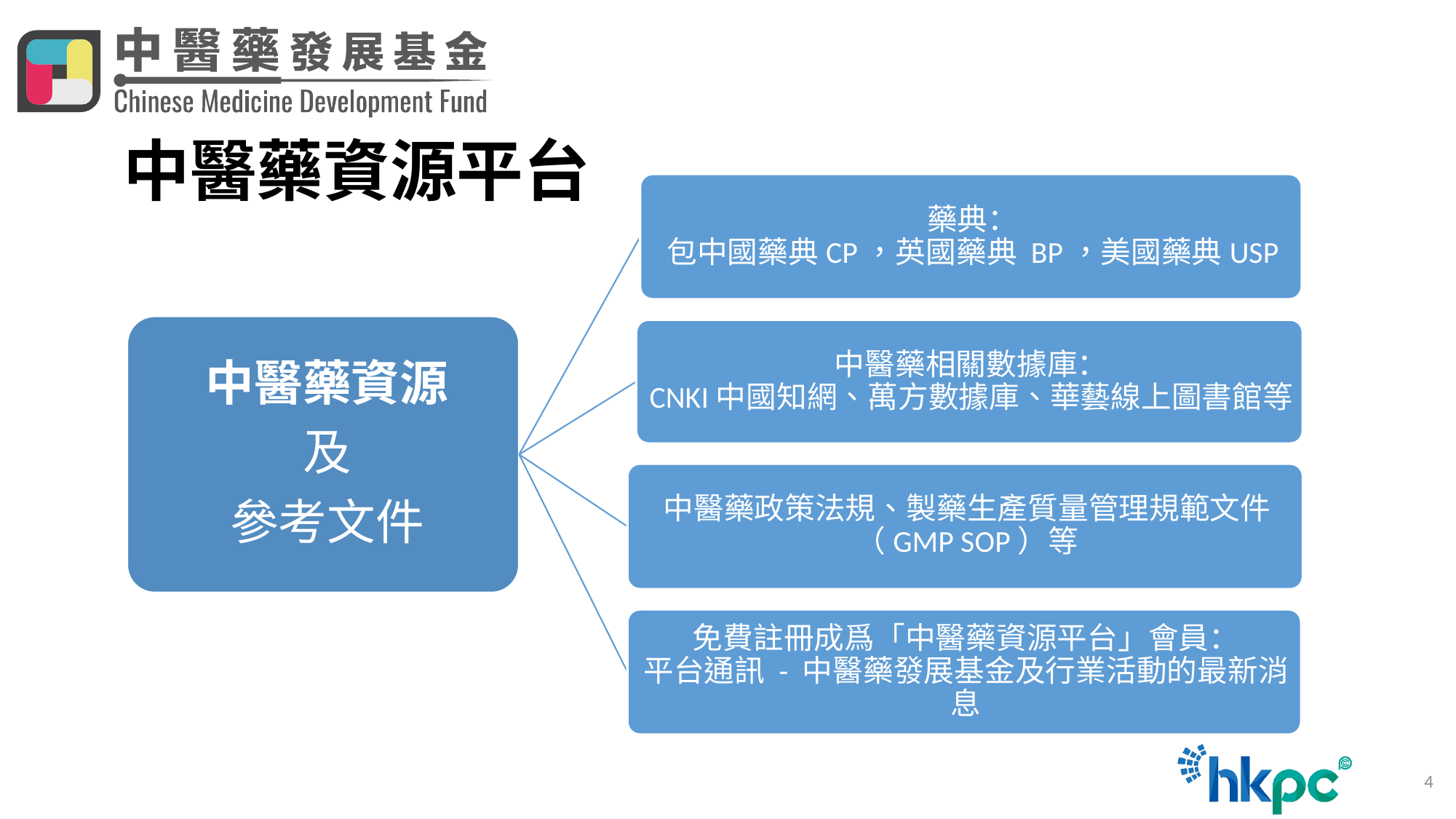

# 中醫藥資源平台
中醫藥資源
及
參考文件

藥典：
包中國藥典CP，英國藥典 BP，美國藥典USP

中醫藥相關數據庫：
CNKI中國知網、萬方數據庫、華藝線上圖書館等

中醫藥政策法規、製藥生產質量管理規範文件（GMP SOP）等

免費註冊成爲「中醫藥資源平台」會員：
平台通訊 - 中醫藥發展基金及行業活動的最新消息
4